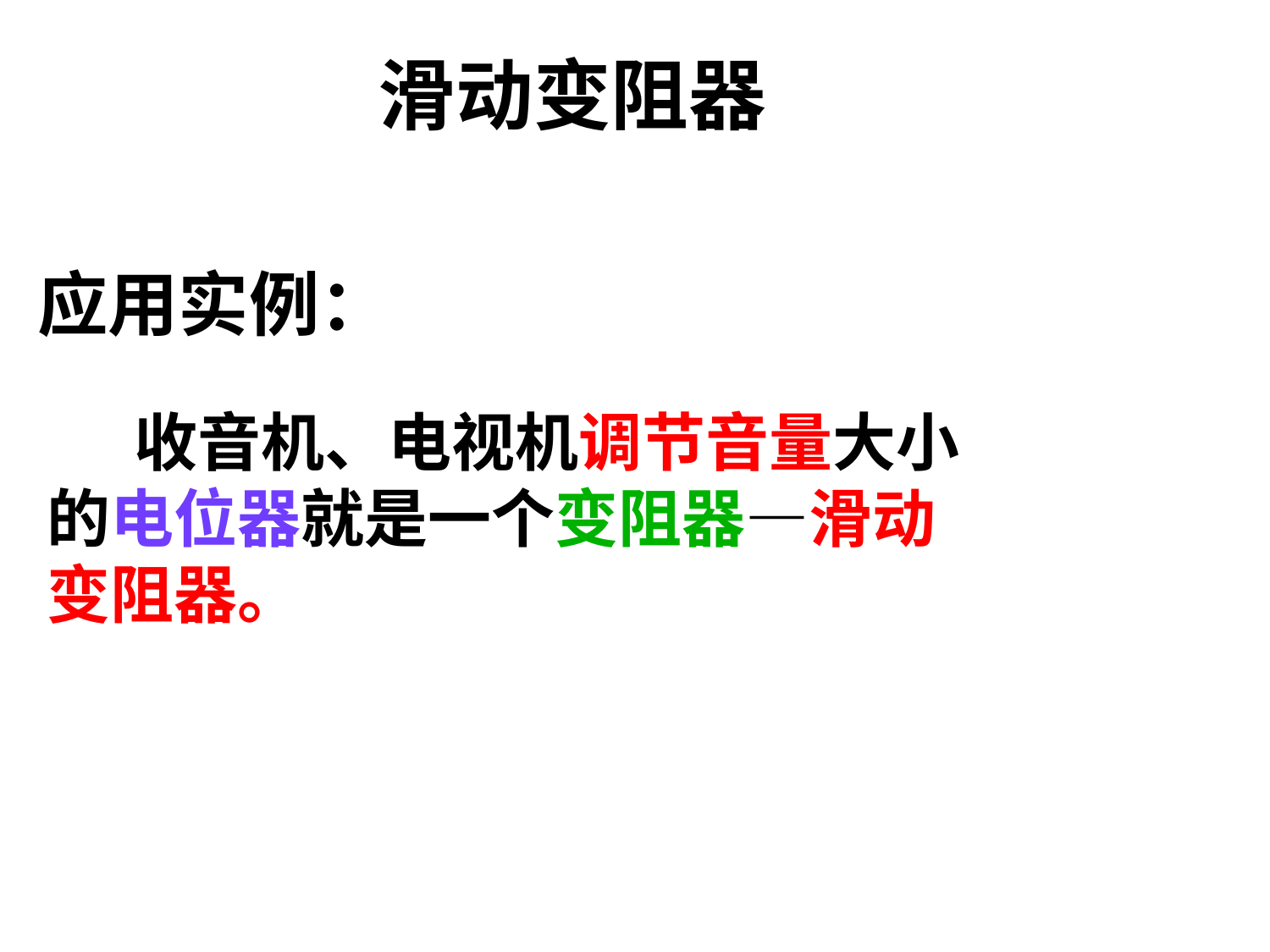

# 滑动变阻器
应用实例：
     收音机、电视机调节音量大小的电位器就是一个变阻器—滑动变阻器。